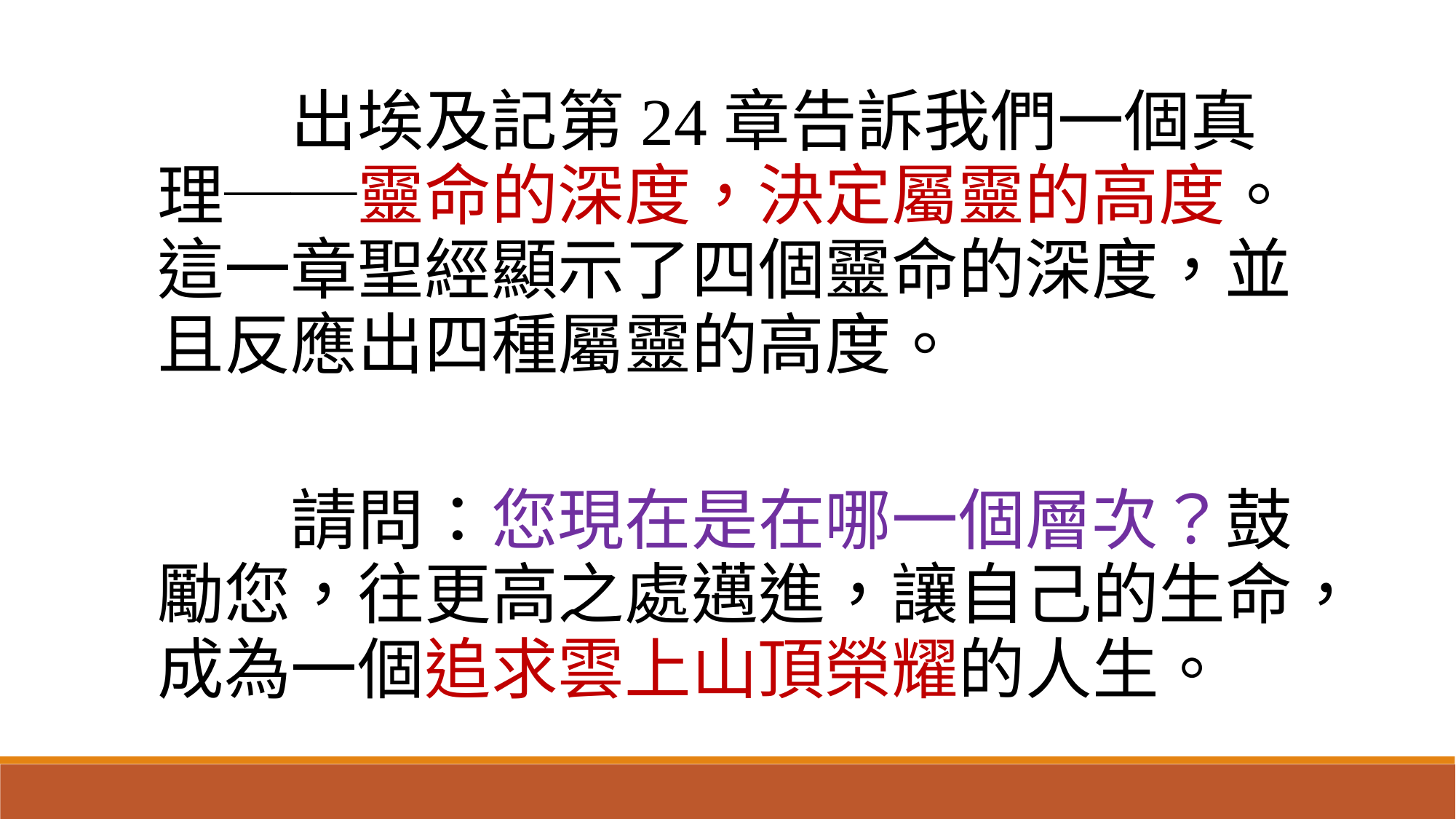

出埃及記第24章告訴我們一個真理──靈命的深度，決定屬靈的高度。這一章聖經顯示了四個靈命的深度，並且反應出四種屬靈的高度。

　　請問：您現在是在哪一個層次？鼓勵您，往更高之處邁進，讓自己的生命，成為一個追求雲上山頂榮耀的人生。